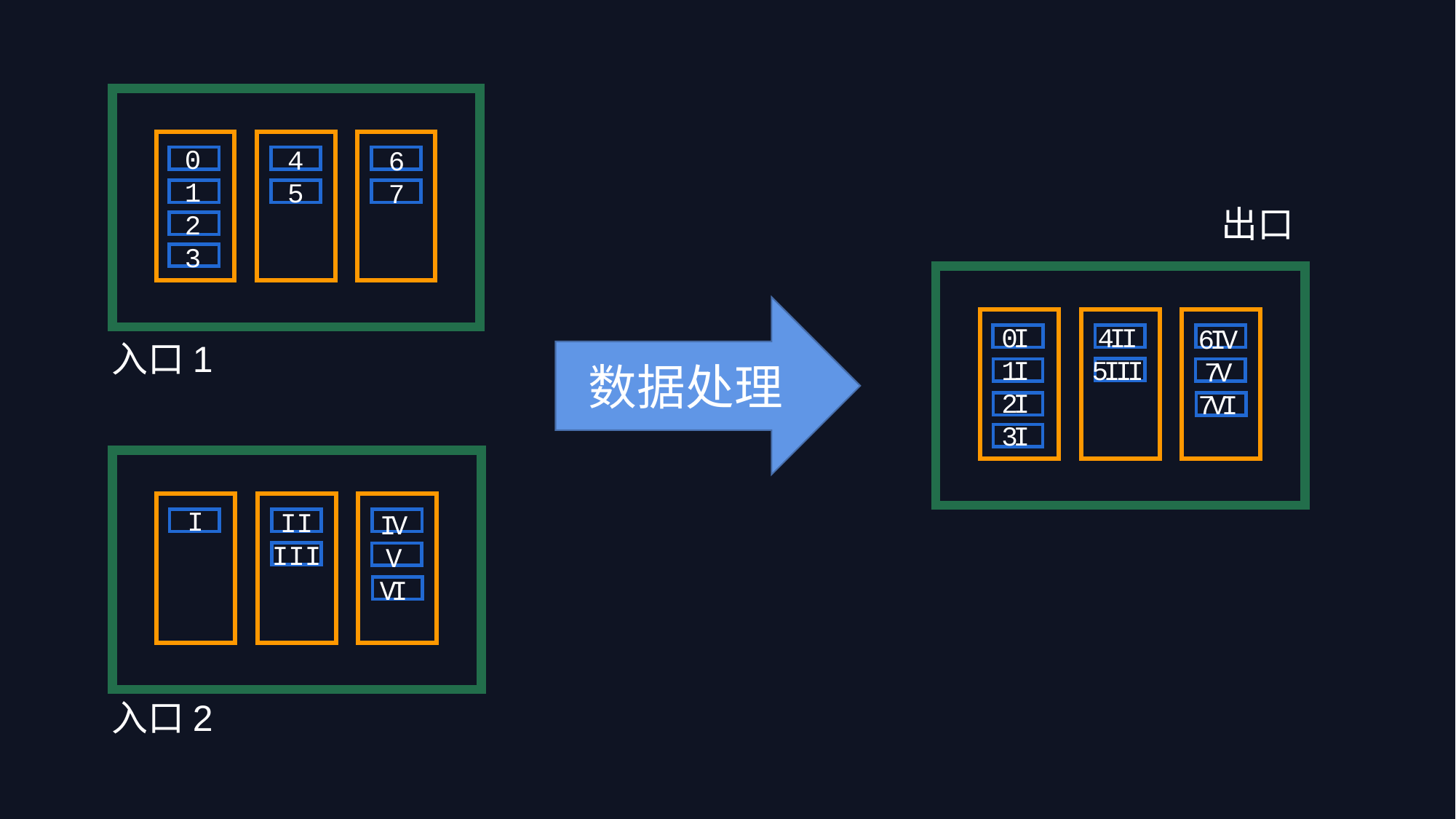

0
1
2
3
4
5
6
7

出口

数据处理
0I
1I
2I
3I
4II
5III
6IV
7V
7VI
入口1

I
II
III
IV
V
VI
入口2